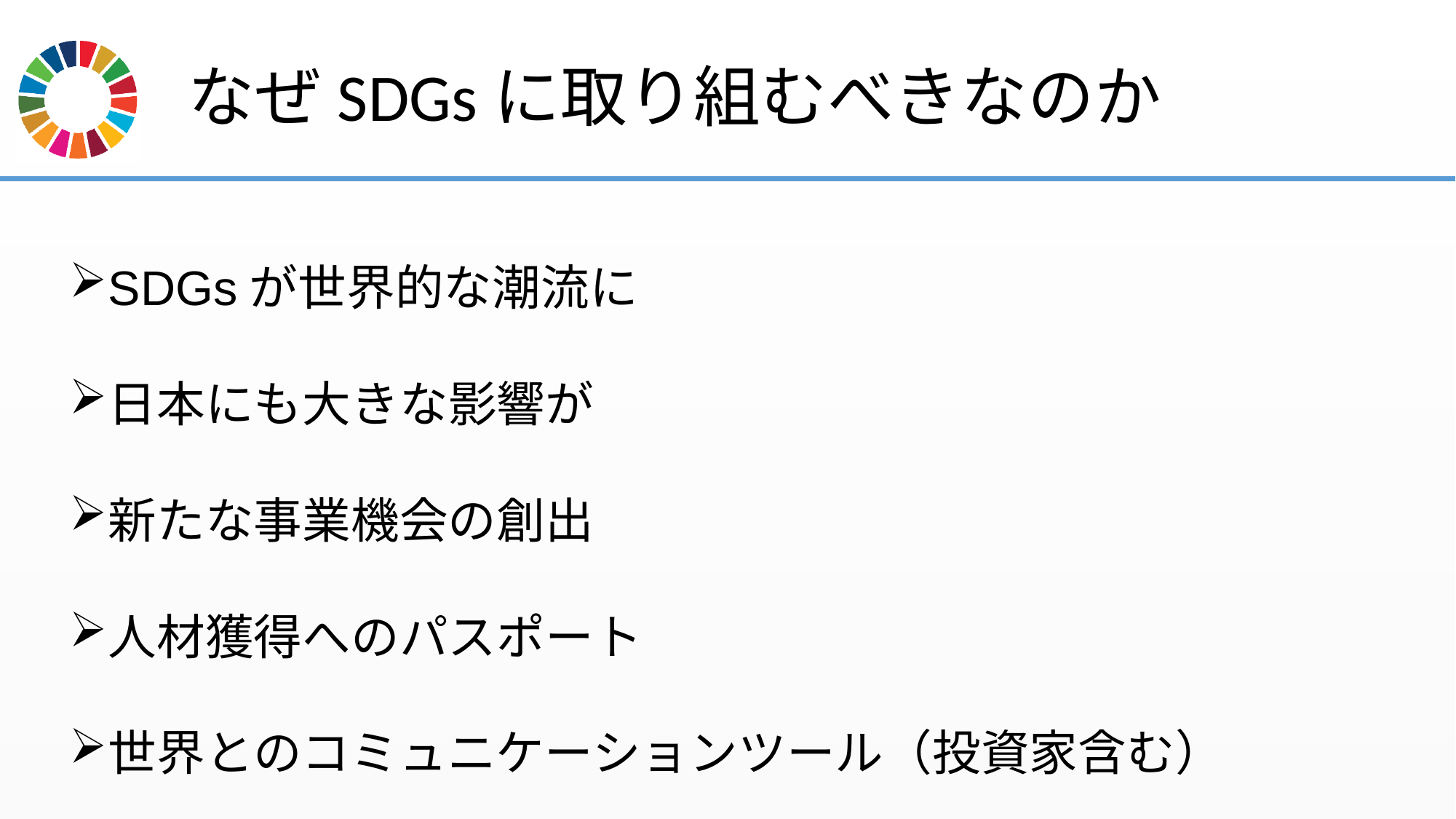

# なぜSDGsに取り組むべきなのか
SDGsが世界的な潮流に
日本にも大きな影響が
新たな事業機会の創出
人材獲得へのパスポート
世界とのコミュニケーションツール（投資家含む）